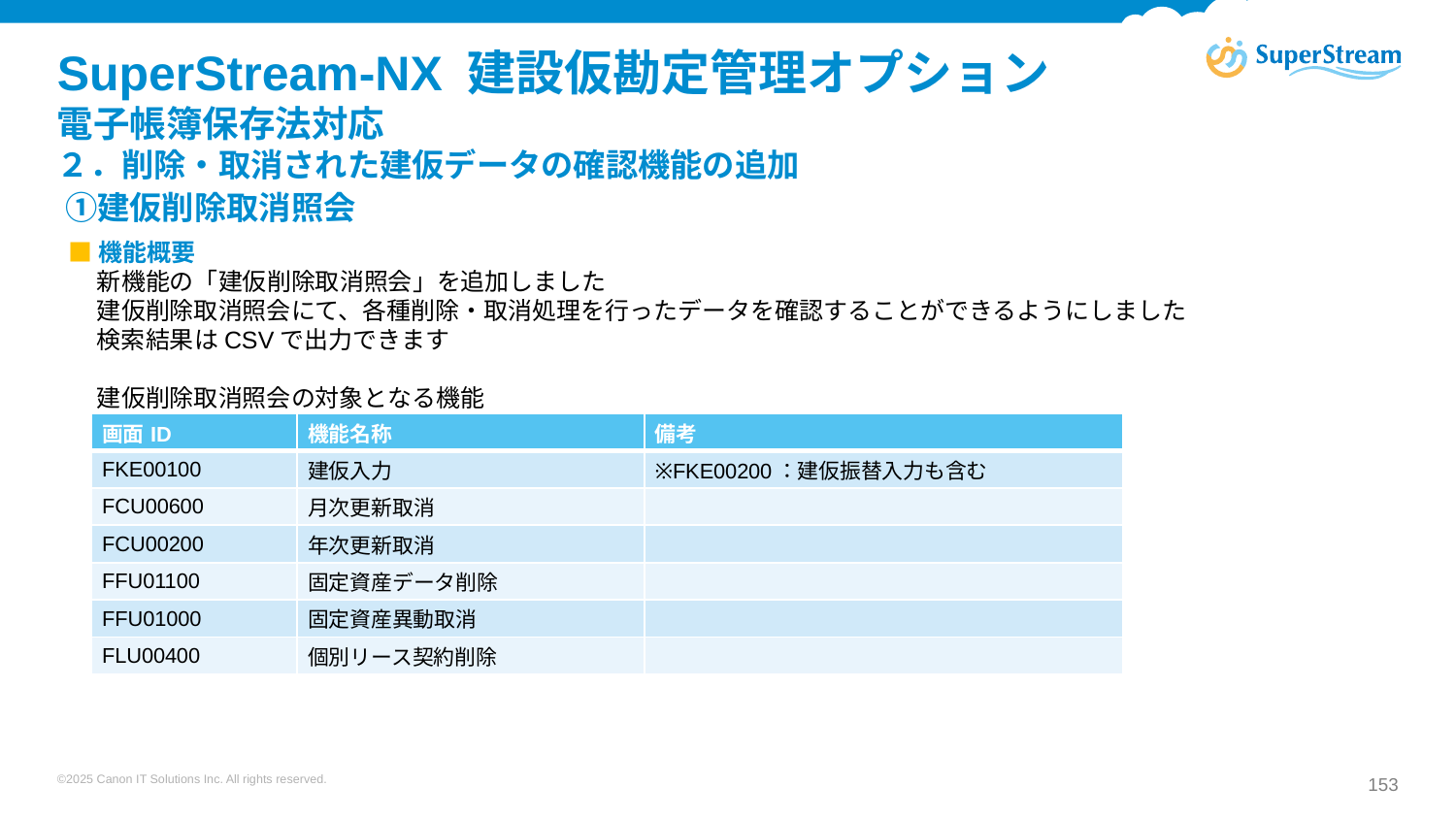

# SuperStream-NX 建設仮勘定管理オプション 電子帳簿保存法対応 ２．削除・取消された建仮データの確認機能の追加 ①建仮削除取消照会
■機能概要
新機能の「建仮削除取消照会」を追加しました
建仮削除取消照会にて、各種削除・取消処理を行ったデータを確認することができるようにしました
検索結果はCSVで出力できます

建仮削除取消照会の対象となる機能
| 画面ID | 機能名称 | 備考 |
| --- | --- | --- |
| FKE00100 | 建仮入力 | ※FKE00200：建仮振替入力も含む |
| FCU00600 | 月次更新取消 |  |
| FCU00200 | 年次更新取消 |  |
| FFU01100 | 固定資産データ削除 |  |
| FFU01000 | 固定資産異動取消 |  |
| FLU00400 | 個別リース契約削除 |  |
©2025 Canon IT Solutions Inc. All rights reserved.
153